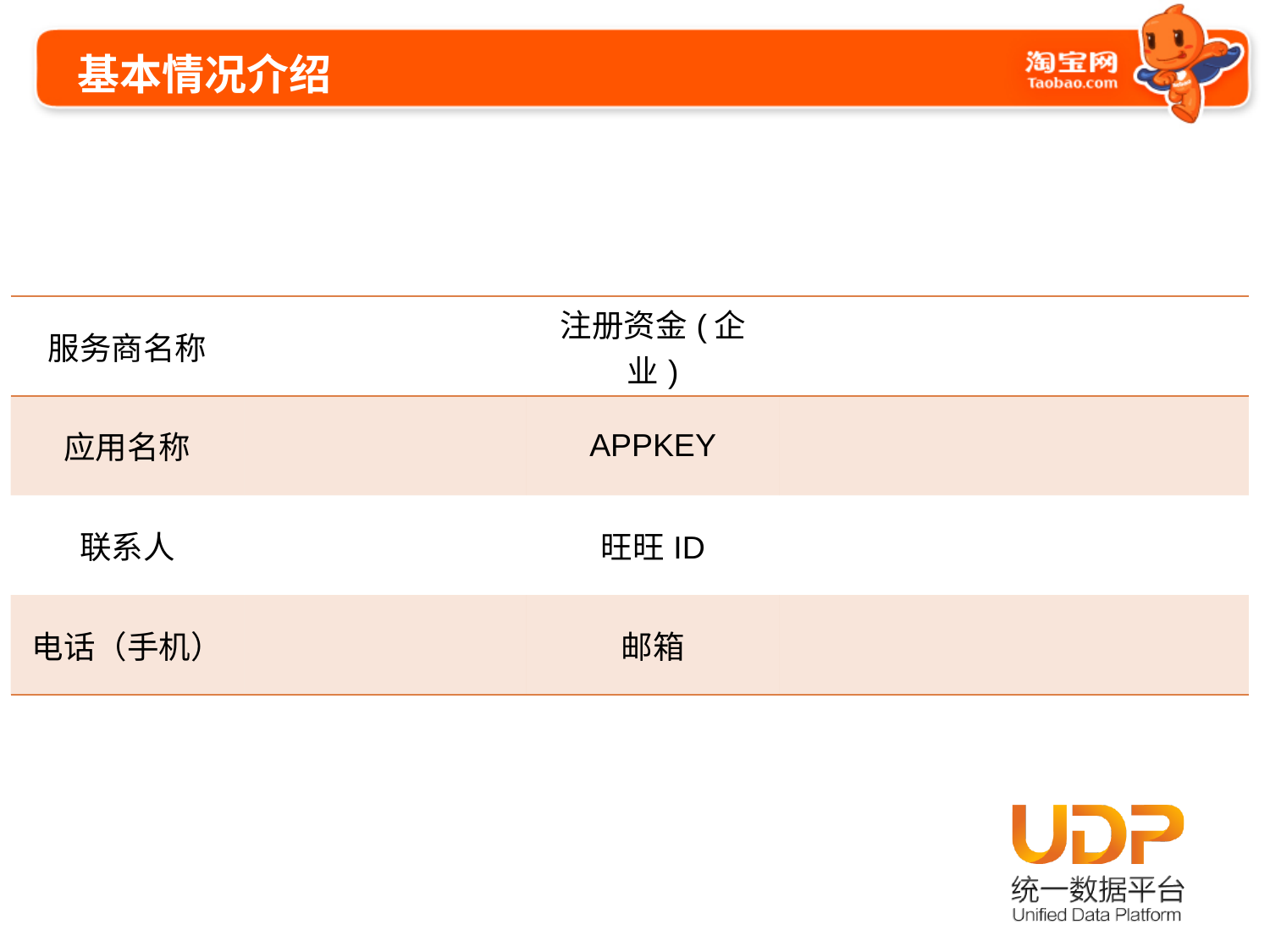

基本情况介绍
| 服务商名称 |  | 注册资金(企业) |  |
| --- | --- | --- | --- |
| 应用名称 |  | APPKEY |  |
| 联系人 |  | 旺旺ID |  |
| 电话（手机） |  | 邮箱 |  |